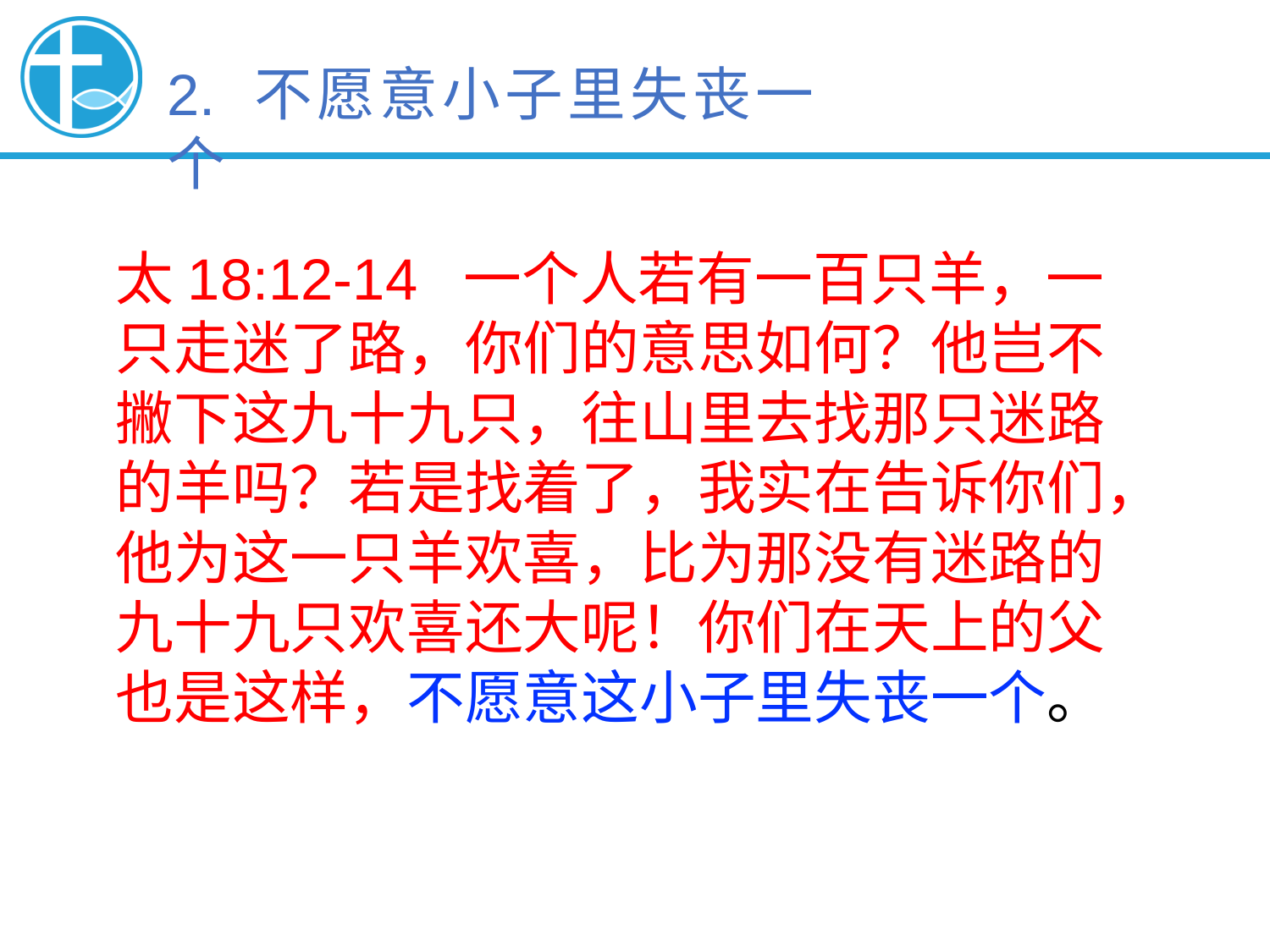

2. 不愿意小子里失丧一个

太18:12-14  一个人若有一百只羊，一只走迷了路，你们的意思如何？他岂不撇下这九十九只，往山里去找那只迷路的羊吗？若是找着了，我实在告诉你们，他为这一只羊欢喜，比为那没有迷路的九十九只欢喜还大呢！你们在天上的父也是这样，不愿意这小子里失丧一个。